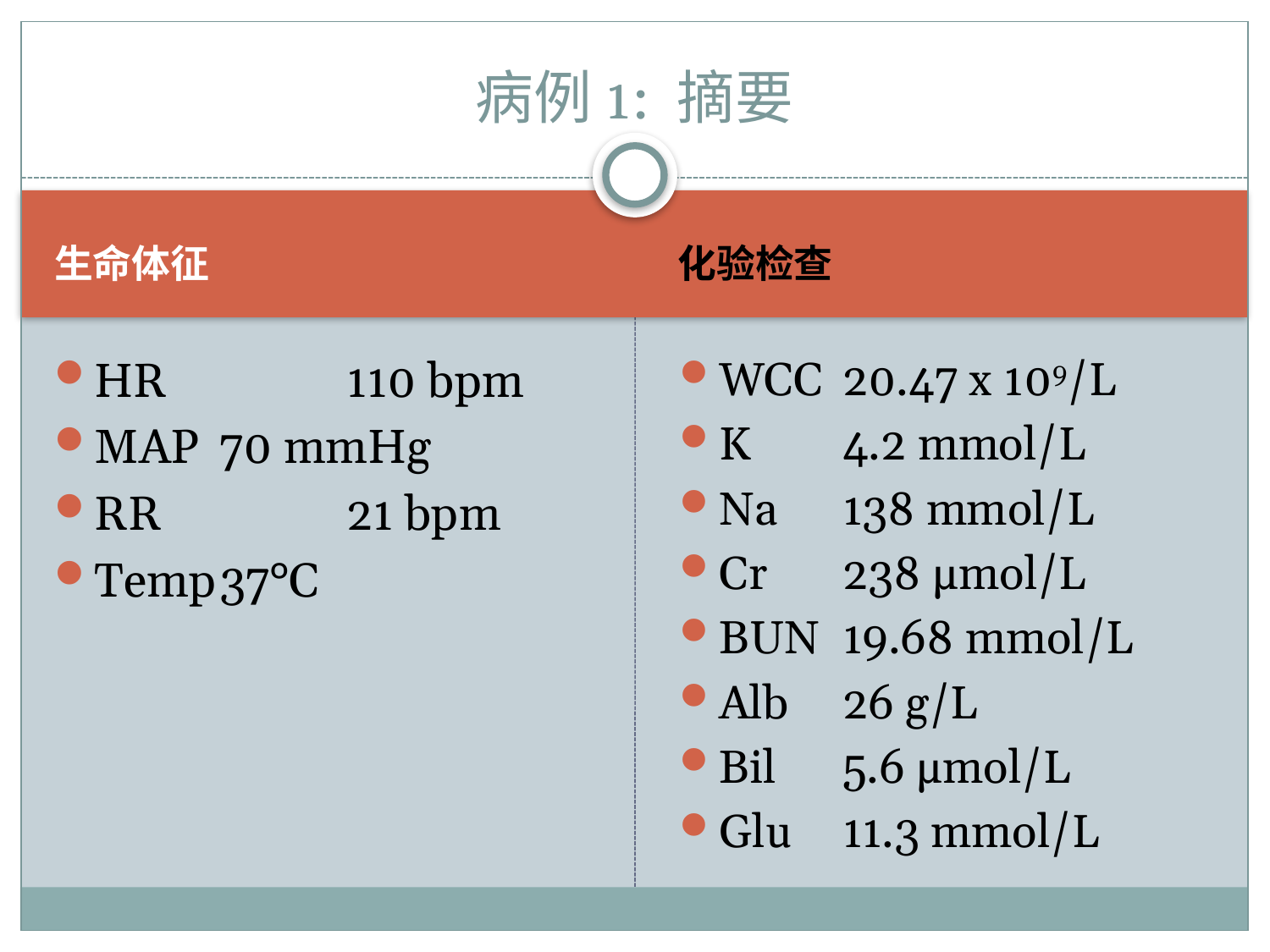

# 病例1: 摘要
生命体征
化验检查
HR		110 bpm
MAP	70 mmHg
RR		21 bpm
Temp	37°C
WCC	20.47 x 109/L
K		4.2 mmol/L
Na		138 mmol/L
Cr		238 μmol/L
BUN	19.68 mmol/L
Alb		26 g/L
Bil		5.6 μmol/L
Glu		11.3 mmol/L